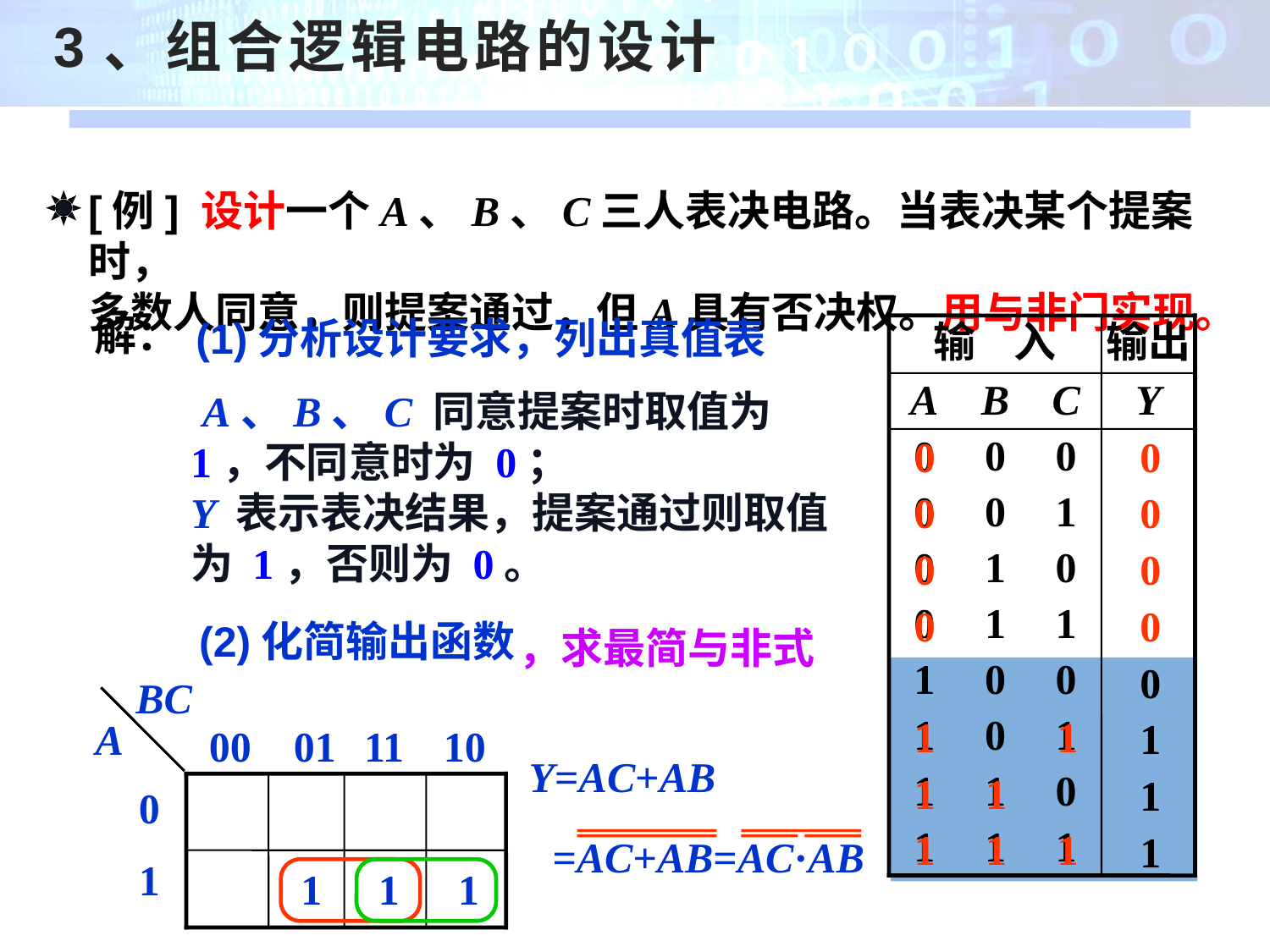

3、组合逻辑电路的设计

[例] 设计一个A、B、C三人表决电路。当表决某个提案时，
多数人同意，则提案通过，但A具有否决权。用与非门实现。

下面通过例题学习
如何设计组合逻辑电路
解：
(1)分析设计要求，列出真值表
输    入

输出

A

B
C
Y
0

0
0
0
0
1
0
1
0
0
1
1
1
0
0
1
0
1
1
1
0
1
1
1

 A、B、C 同意提案时取值为 1，不同意时为 0；
Y 表示表决结果，提案通过则取值为 1，否则为 0。
0
0
0
0
0
0
0
0
(2)化简输出函数
，求最简与非式
0
1
1
1

BC

A
00    01
11
10

0
1

  1
  1
  1
1
1
1
1
1
1
1
Y=AC+AB
=AC+AB=AC·AB